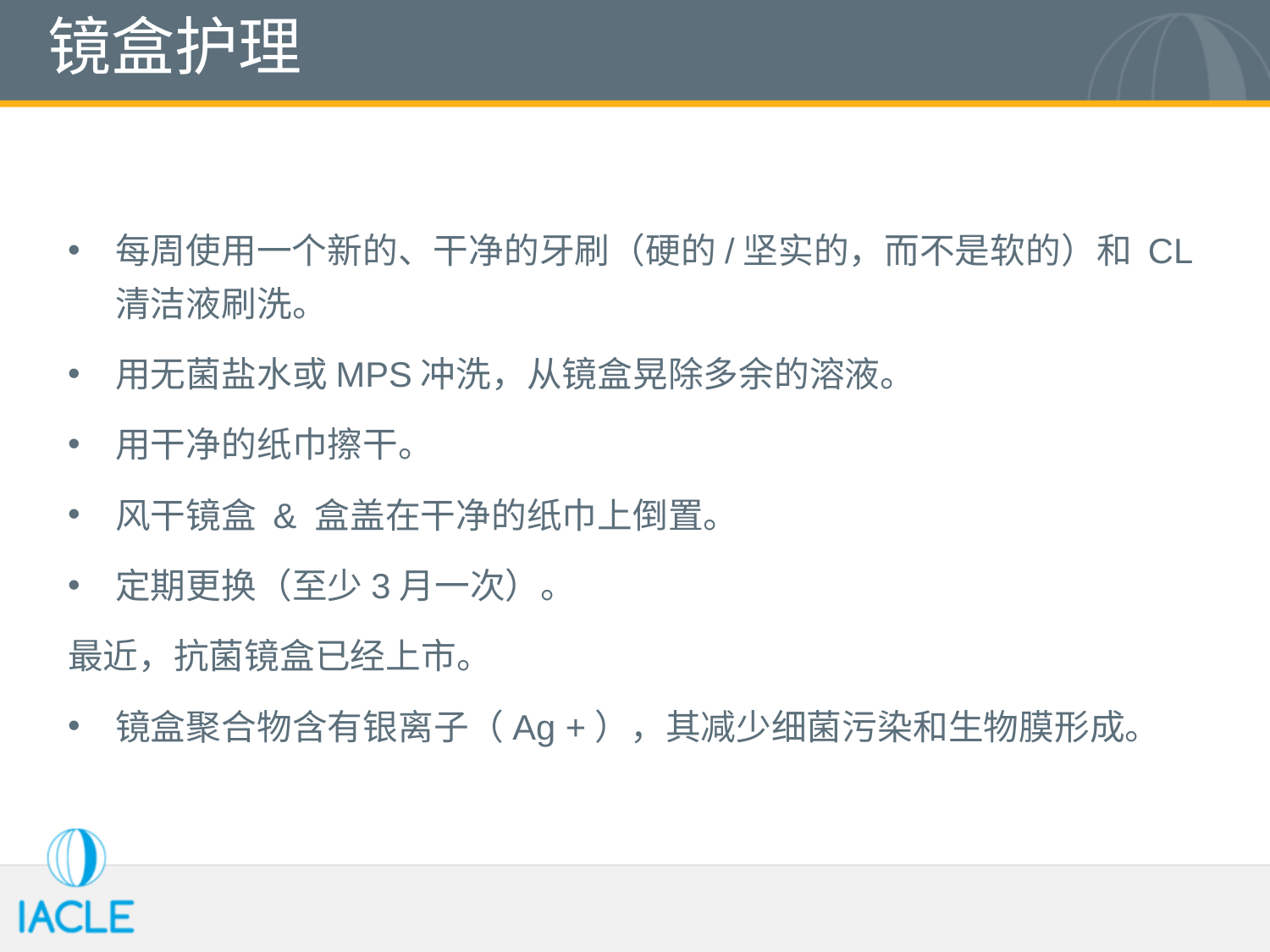

# 镜盒护理
每周使用一个新的、干净的牙刷（硬的/坚实的，而不是软的）和 CL清洁液刷洗。
用无菌盐水或MPS冲洗，从镜盒晃除多余的溶液。
用干净的纸巾擦干。
风干镜盒 & 盒盖在干净的纸巾上倒置。
定期更换（至少3月一次）。
最近，抗菌镜盒已经上市。
镜盒聚合物含有银离子（Ag +），其减少细菌污染和生物膜形成。